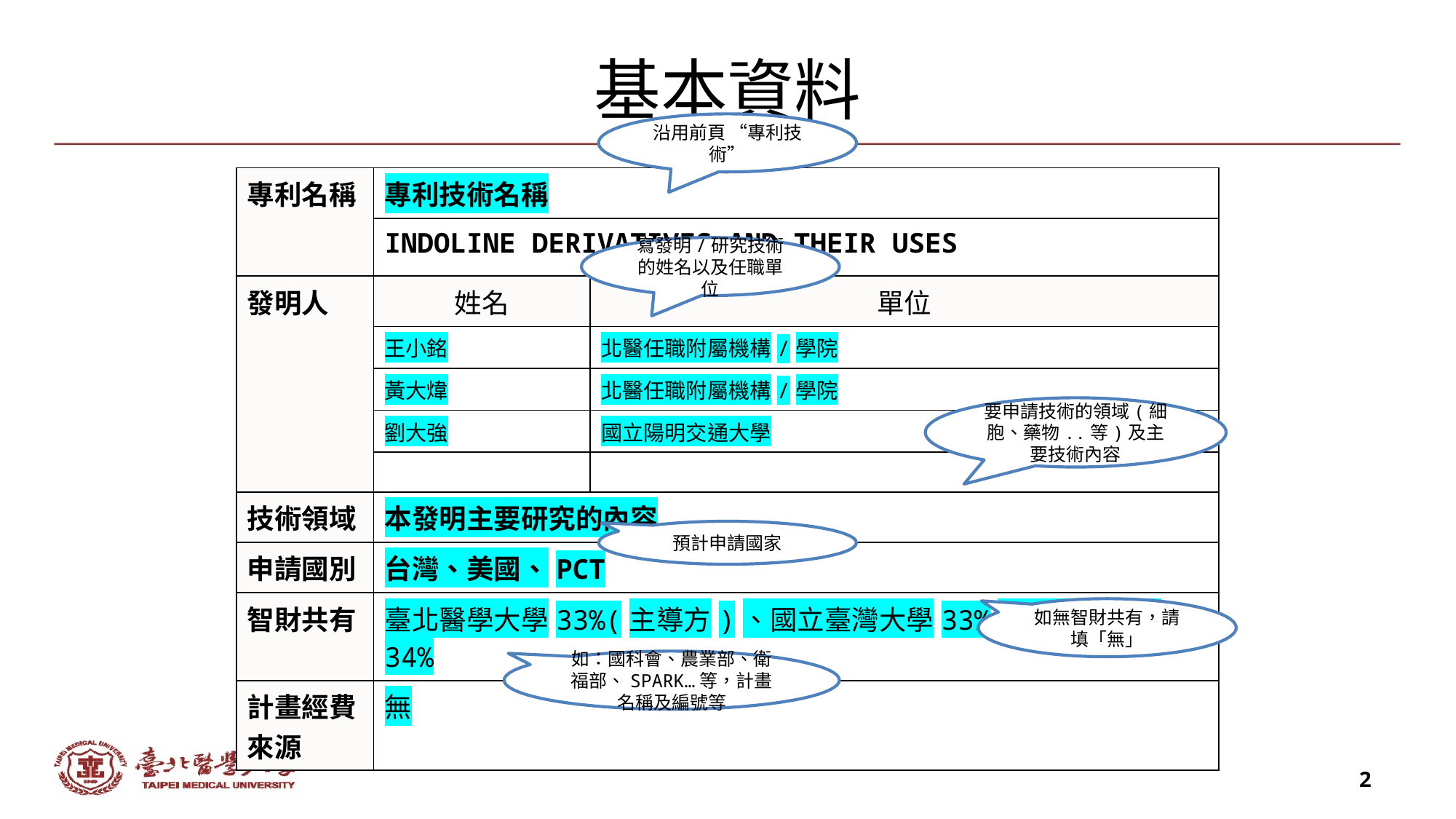

# 基本資料
沿用前頁 “專利技術”
| 專利名稱 | 專利技術名稱 |  |
| --- | --- | --- |
|  | Indoline derivatives and their uses |  |
| 發明人 | 姓名 | 單位 |
|  | 王小銘 | 北醫任職附屬機構/學院 |
|  | 黃大煒 | 北醫任職附屬機構/學院 |
|  | 劉大強 | 國立陽明交通大學 |
|  |  |  |
| 技術領域 | 本發明主要研究的內容 |  |
| 申請國別 | 台灣、美國、PCT |  |
| 智財共有 | 臺北醫學大學33%(主導方)、國立臺灣大學33%、中央研究院34% |  |
| 計畫經費來源 | 無 |  |
寫發明/研究技術的姓名以及任職單位
要申請技術的領域(細胞、藥物..等)及主要技術內容
預計申請國家
如無智財共有，請填「無」
如：國科會、農業部、衛福部、SPARK…等，計畫名稱及編號等
2